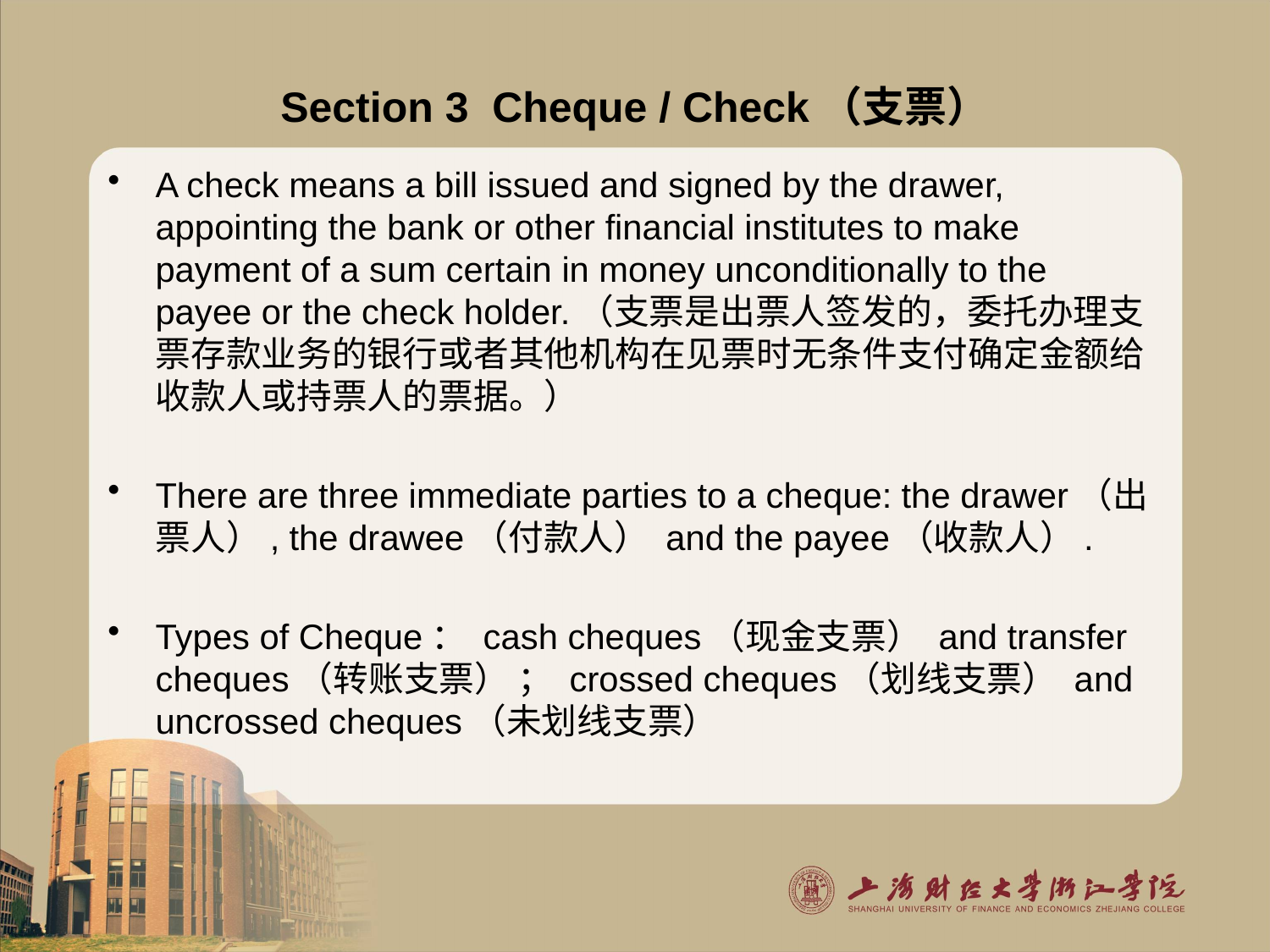

# Section 3  Cheque / Check（支票）
A check means a bill issued and signed by the drawer, appointing the bank or other financial institutes to make payment of a sum certain in money unconditionally to the payee or the check holder.（支票是出票人签发的，委托办理支票存款业务的银行或者其他机构在见票时无条件支付确定金额给收款人或持票人的票据。）

There are three immediate parties to a cheque: the drawer（出票人）, the drawee（付款人） and the payee（收款人）.

Types of Cheque： cash cheques（现金支票） and transfer cheques（转账支票） ； crossed cheques（划线支票） and uncrossed cheques（未划线支票）